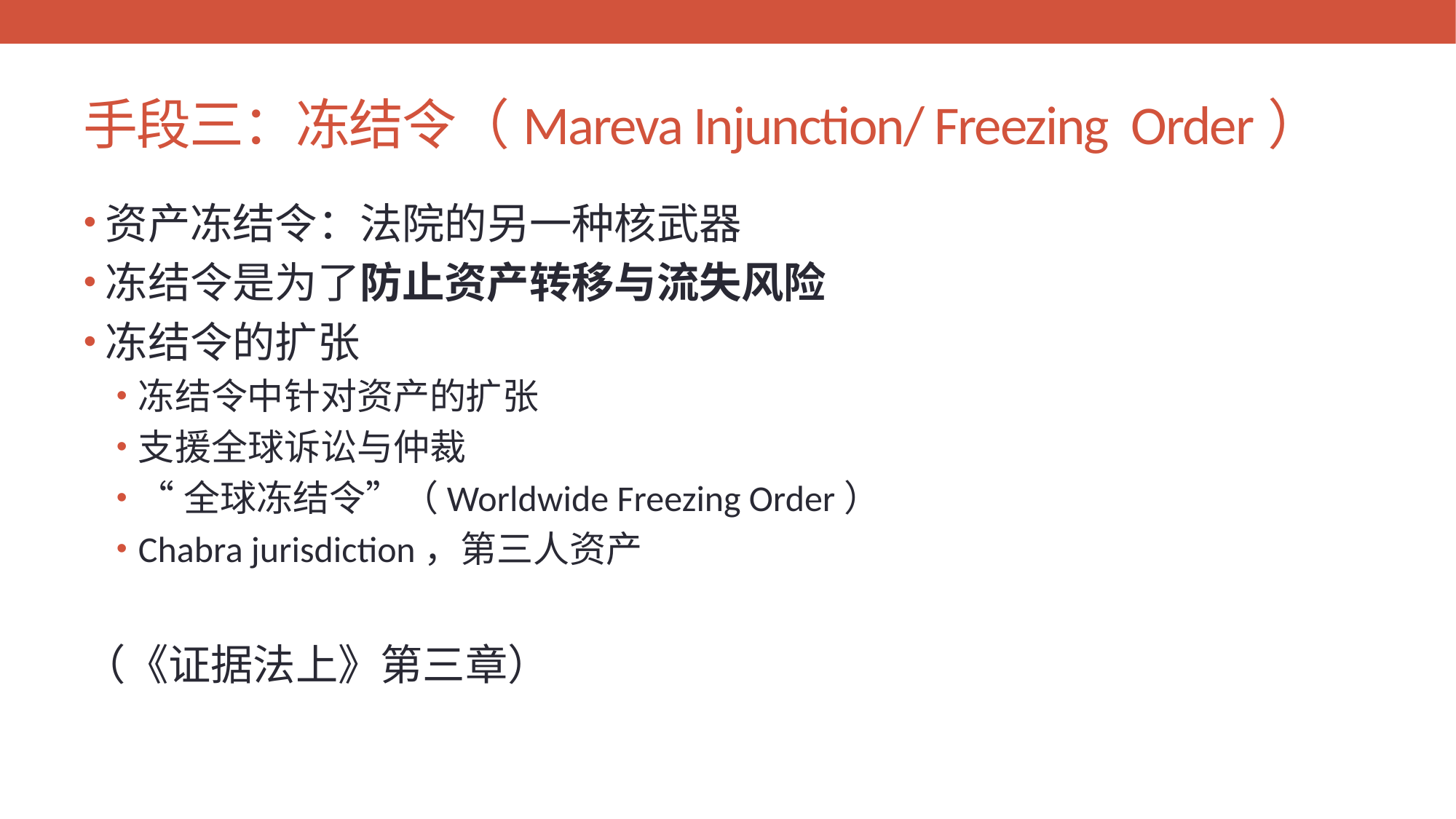

# 手段三：冻结令（Mareva Injunction/ Freezing  Order）
资产冻结令：法院的另一种核武器
冻结令是为了防止资产转移与流失风险
冻结令的扩张
冻结令中针对资产的扩张
支援全球诉讼与仲裁
“全球冻结令”（Worldwide Freezing Order）
Chabra jurisdiction，第三人资产

（《证据法上》第三章）